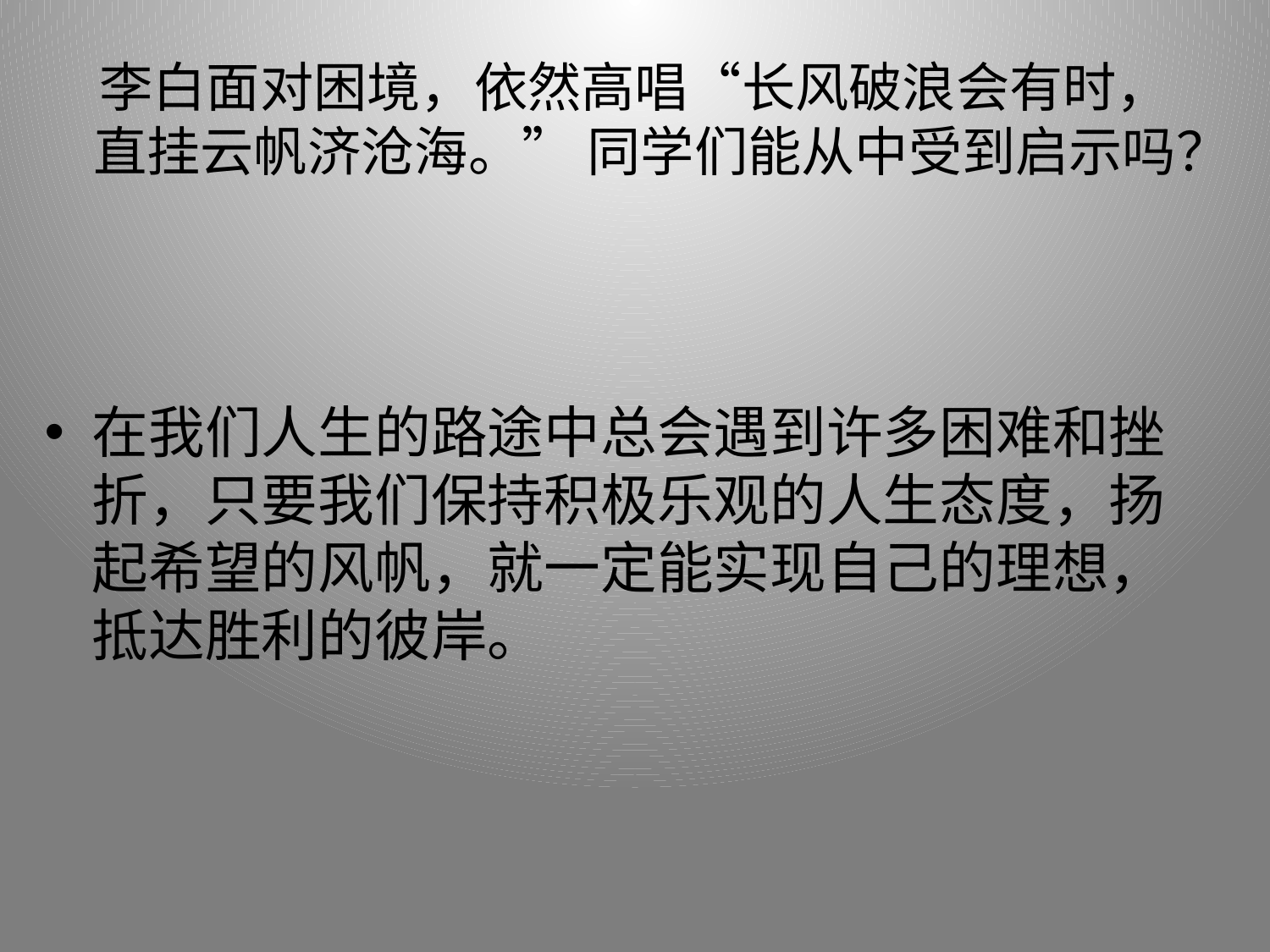

# 李白面对困境，依然高唱“长风破浪会有时，直挂云帆济沧海。” 同学们能从中受到启示吗？

在我们人生的路途中总会遇到许多困难和挫折，只要我们保持积极乐观的人生态度，扬起希望的风帆，就一定能实现自己的理想，抵达胜利的彼岸。